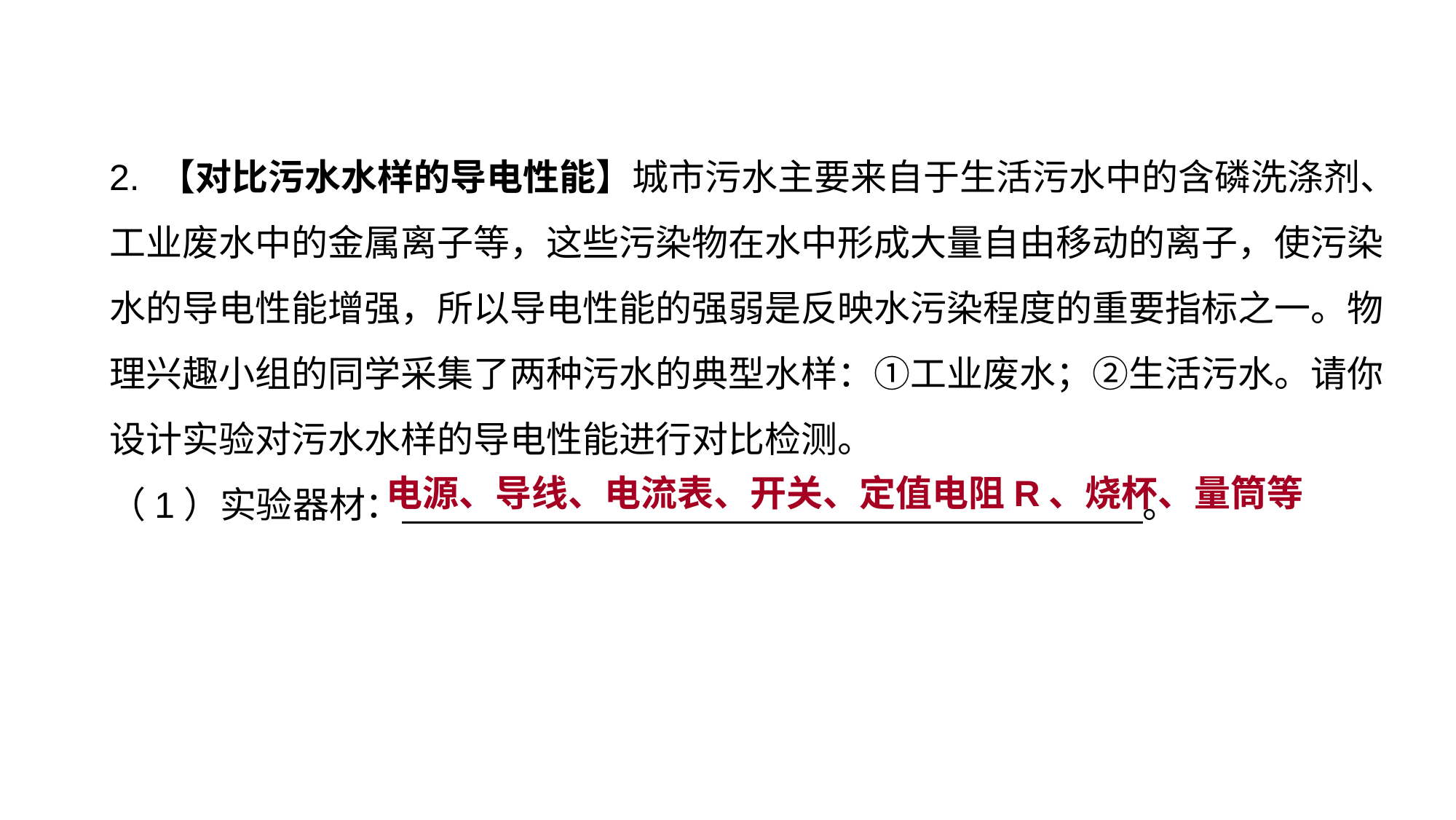

2. 【对比污水水样的导电性能】城市污水主要来自于生活污水中的含磷洗涤剂、工业废水中的金属离子等，这些污染物在水中形成大量自由移动的离子，使污染水的导电性能增强，所以导电性能的强弱是反映水污染程度的重要指标之一。物理兴趣小组的同学采集了两种污水的典型水样：①工业废水；②生活污水。请你设计实验对污水水样的导电性能进行对比检测。
（1）实验器材：　                                                                                      。
设计实验 拓展提升
电源、导线、电流表、开关、定值电阻R、烧杯、量筒等